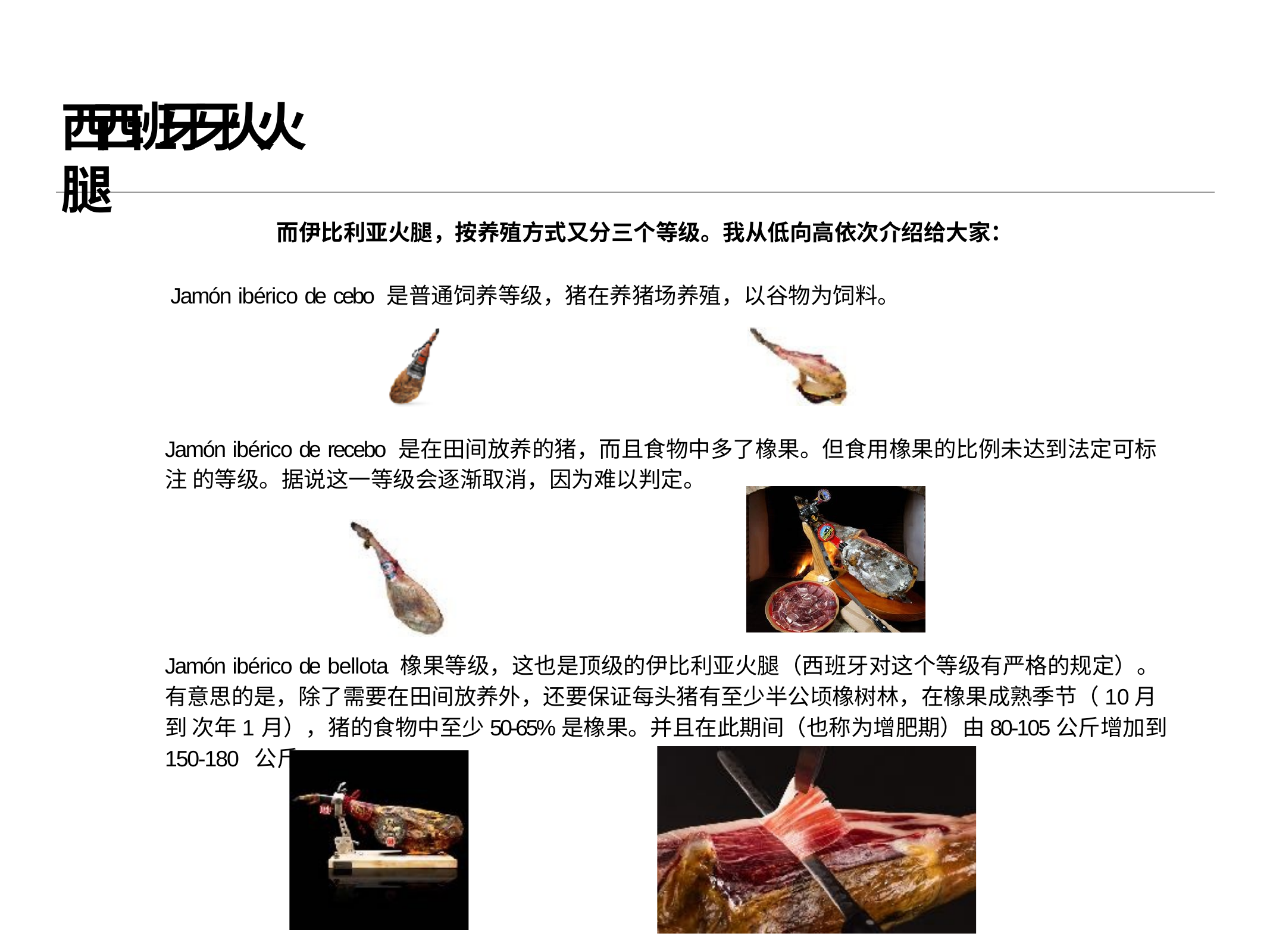

# ⻄西班⽛牙⽕火腿
⽽伊⽐利亚⽕腿，按养殖⽅式又分三个等级。我从低向⾼依次介绍给⼤家：

Jamón ibérico de cebo 是普通饲养等级，猪在养猪场养殖，以⾕物为饲料。

Jamón ibérico de recebo 是在⽥间放养的猪，⽽且⾷物中多了橡果。但⾷⽤橡果的⽐例未达到法定可标注 的等级。据说这⼀等级会逐渐取消，因为难以判定。

Jamón ibérico de bellota 橡果等级，这也是顶级的伊⽐利亚⽕腿（西班⽛对这个等级有严格的规定）。 有意思的是，除了需要在⽥间放养外，还要保证每头猪有⾄少半公顷橡树林，在橡果成熟季节（10⽉到 次年1⽉），猪的⾷物中⾄少50-65%是橡果。并且在此期间（也称为增肥期）由80-105公⽄增加到150-180  公⽄。